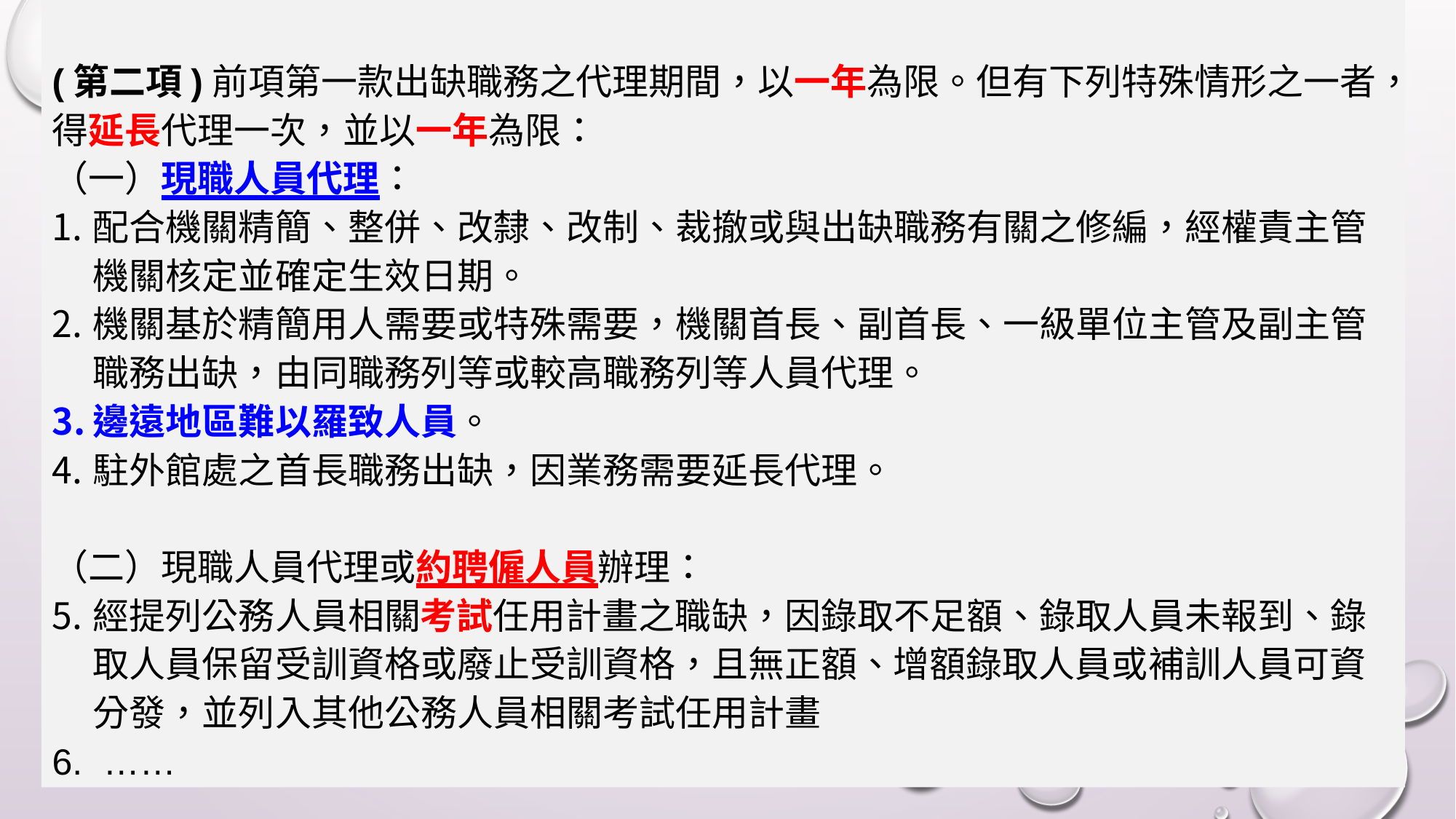

(第二項)前項第一款出缺職務之代理期間，以一年為限。但有下列特殊情形之一者，得延長代理一次，並以一年為限：
（一）現職人員代理：
配合機關精簡、整併、改隸、改制、裁撤或與出缺職務有關之修編，經權責主管機關核定並確定生效日期。
機關基於精簡用人需要或特殊需要，機關首長、副首長、一級單位主管及副主管職務出缺，由同職務列等或較高職務列等人員代理。
邊遠地區難以羅致人員。
駐外館處之首長職務出缺，因業務需要延長代理。

（二）現職人員代理或約聘僱人員辦理：
經提列公務人員相關考試任用計畫之職缺，因錄取不足額、錄取人員未報到、錄取人員保留受訓資格或廢止受訓資格，且無正額、增額錄取人員或補訓人員可資分發，並列入其他公務人員相關考試任用計畫
 ……